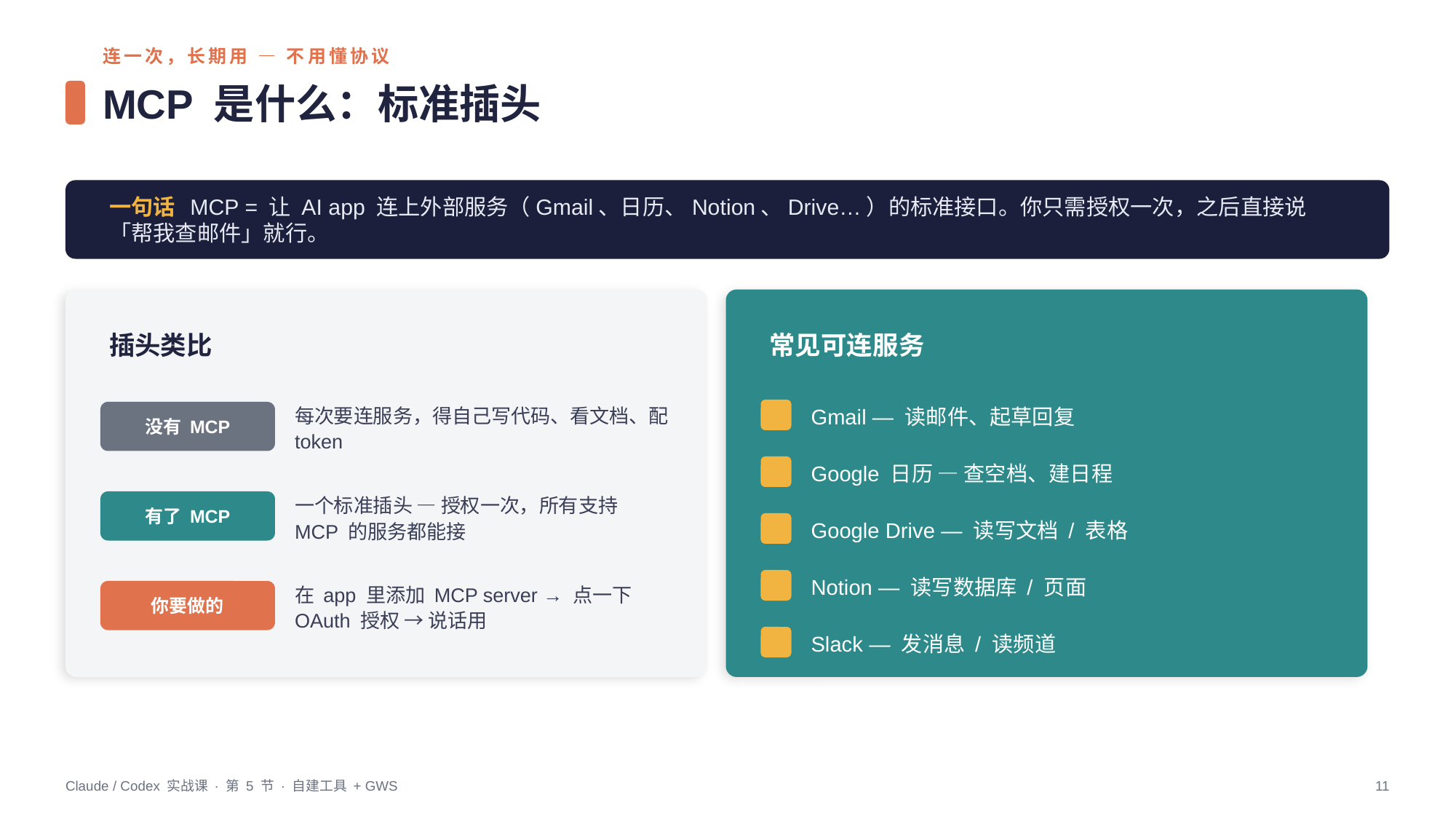

连一次，长期用 — 不用懂协议
MCP 是什么：标准插头

一句话  MCP = 让 AI app 连上外部服务（Gmail、日历、Notion、Drive…）的标准接口。你只需授权一次，之后直接说「帮我查邮件」就行。

插头类比
常见可连服务
每次要连服务，得自己写代码、看文档、配 token
Gmail — 读邮件、起草回复

没有 MCP
Google 日历 — 查空档、建日程

一个标准插头 — 授权一次，所有支持 MCP 的服务都能接

有了 MCP
Google Drive — 读写文档 / 表格

Notion — 读写数据库 / 页面

在 app 里添加 MCP server → 点一下 OAuth 授权 → 说话用

你要做的
Slack — 发消息 / 读频道

Claude / Codex 实战课 · 第 5 节 · 自建工具 + GWS
11